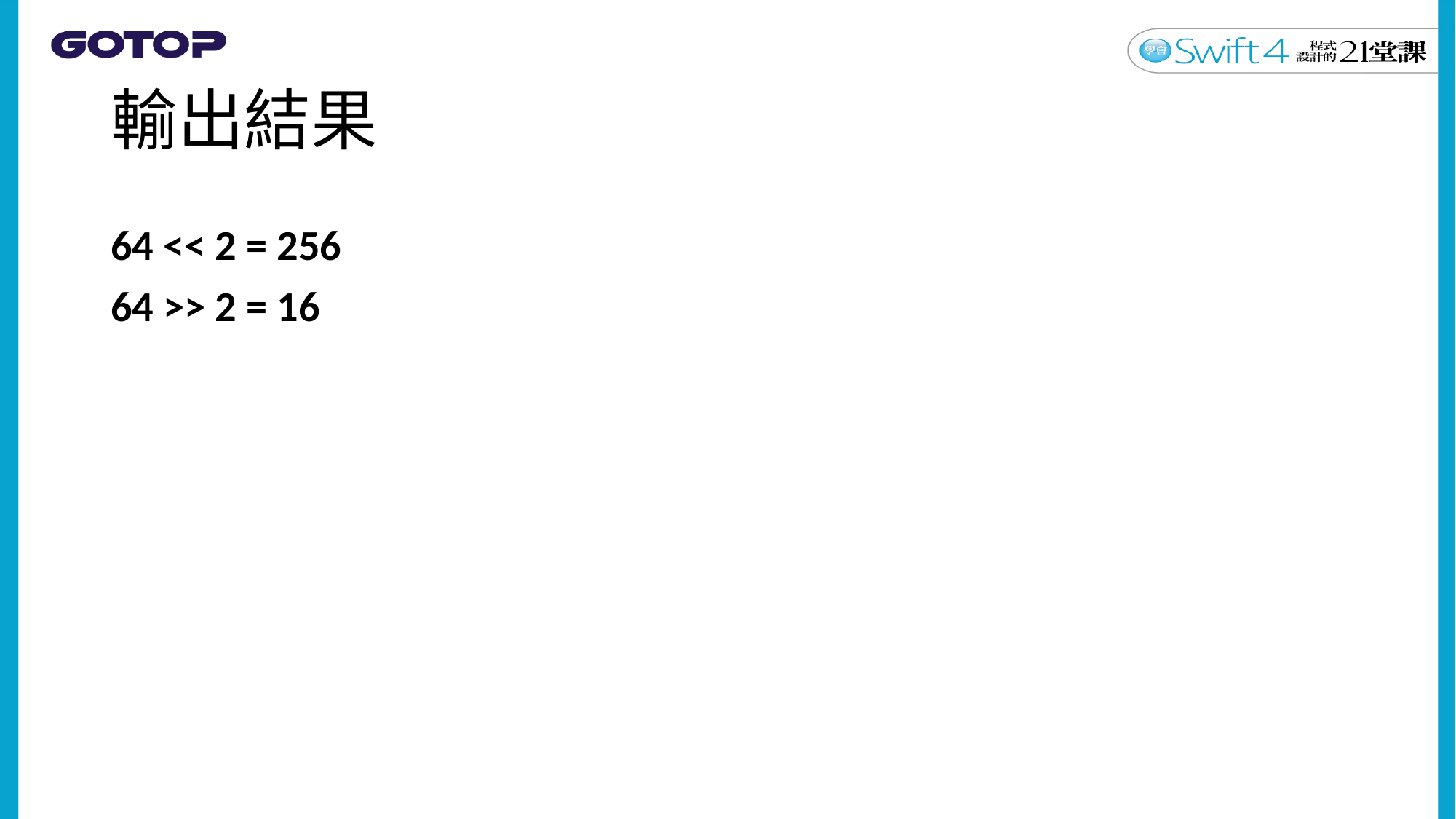

# 輸出結果
64 << 2 = 256
64 >> 2 = 16